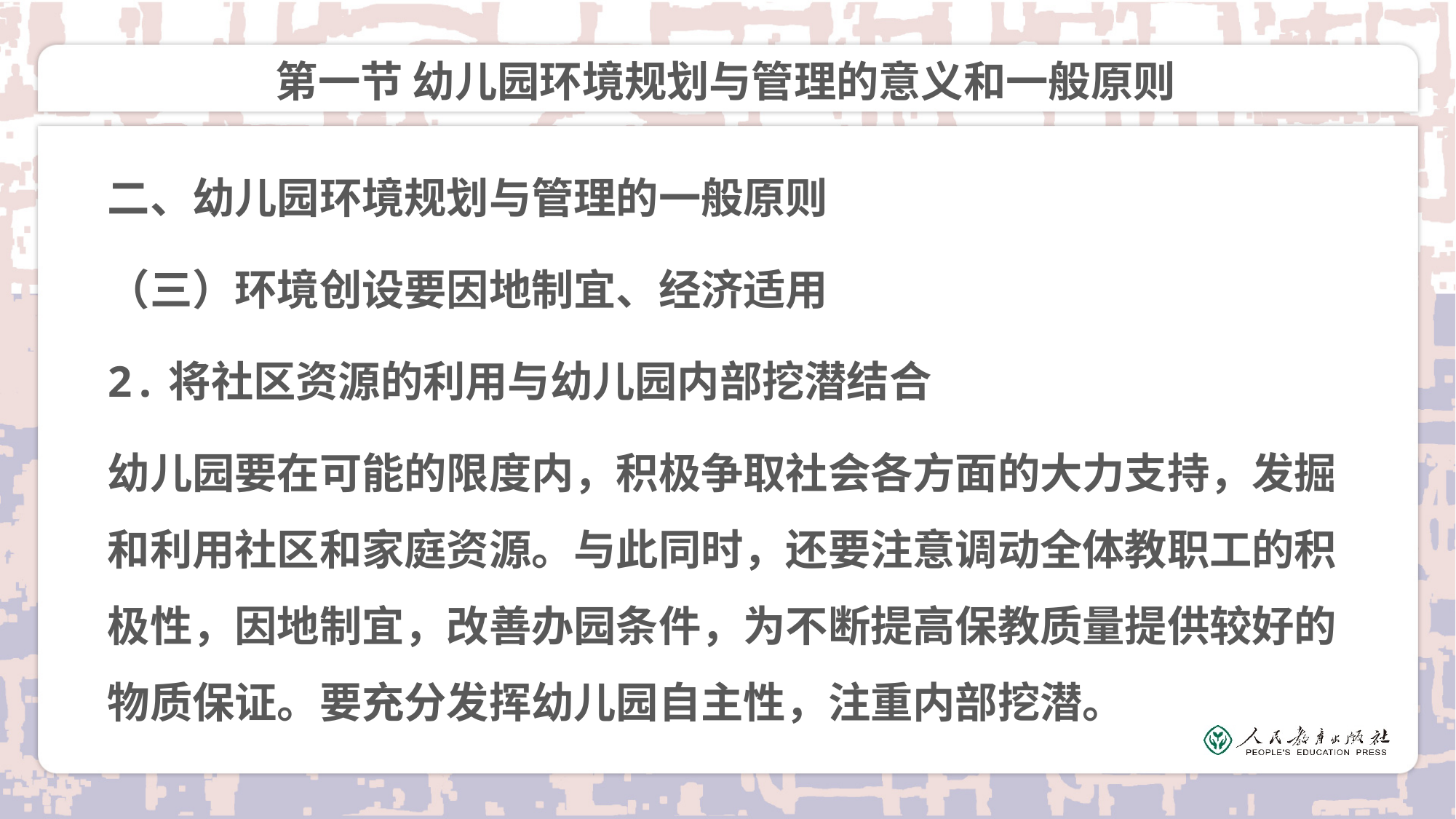

# 第一节 幼儿园环境规划与管理的意义和一般原则
二、幼儿园环境规划与管理的一般原则
（三）环境创设要因地制宜、经济适用
2.将社区资源的利用与幼儿园内部挖潜结合
幼儿园要在可能的限度内，积极争取社会各方面的大力支持，发掘和利用社区和家庭资源。与此同时，还要注意调动全体教职工的积极性，因地制宜，改善办园条件，为不断提高保教质量提供较好的物质保证。要充分发挥幼儿园自主性，注重内部挖潜。